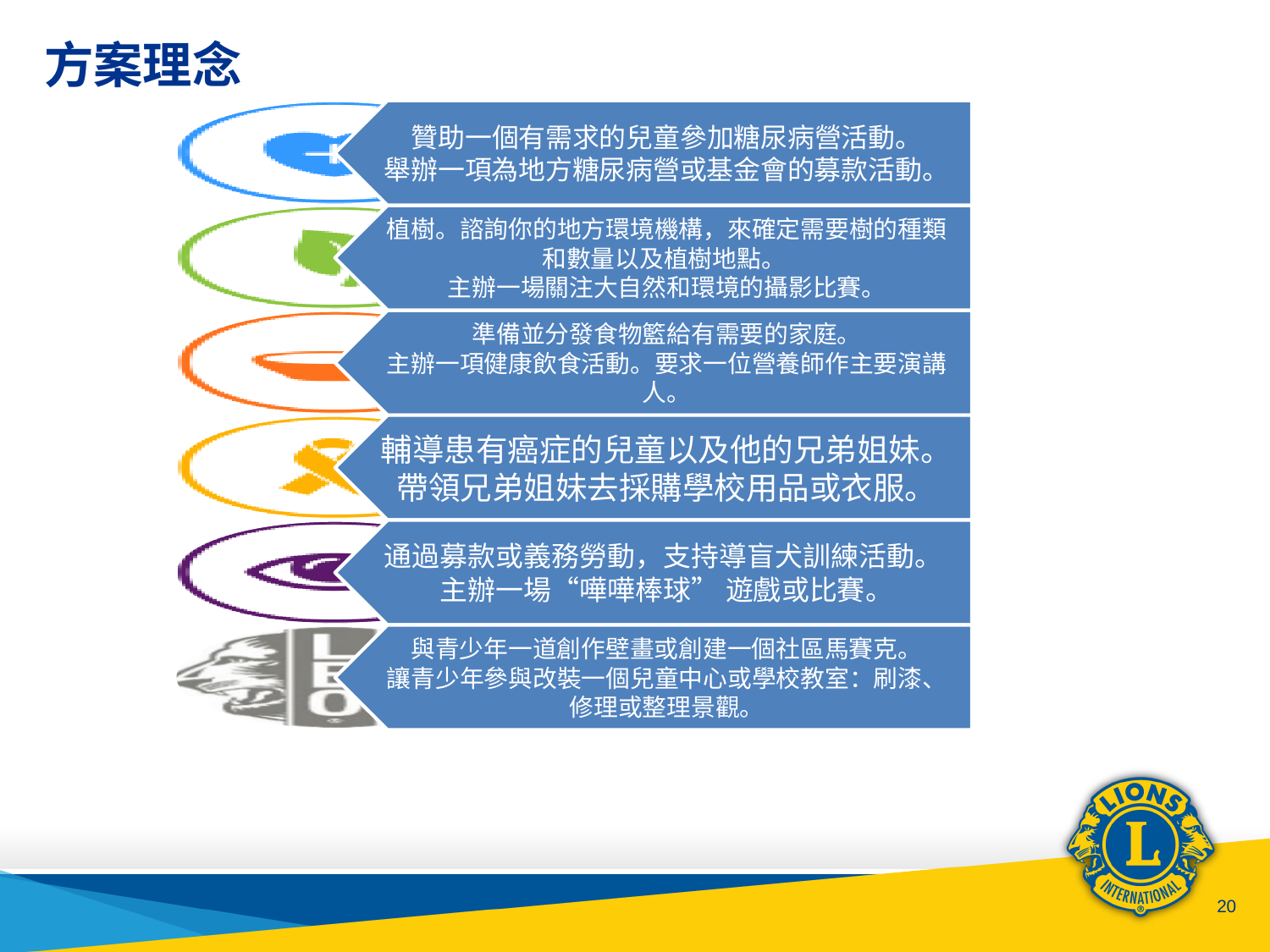

# 方案理念
植樹。諮詢你的地方環境機構，來確定需要樹的種類和數量以及植樹地點。
主辦一場關注大自然和環境的攝影比賽。
準備並分發食物籃給有需要的家庭。
主辦一項健康飲食活動。要求一位營養師作主要演講人。
輔導患有癌症的兒童以及他的兄弟姐妹。
帶領兄弟姐妹去採購學校用品或衣服。
通過募款或義務勞動，支持導盲犬訓練活動。
主辦一場“嘩嘩棒球” 遊戲或比賽。
與青少年一道創作壁畫或創建一個社區馬賽克。
讓青少年參與改裝一個兒童中心或學校教室：刷漆、修理或整理景觀。
贊助一個有需求的兒童參加糖尿病營活動。
舉辦一項為地方糖尿病營或基金會的募款活動。